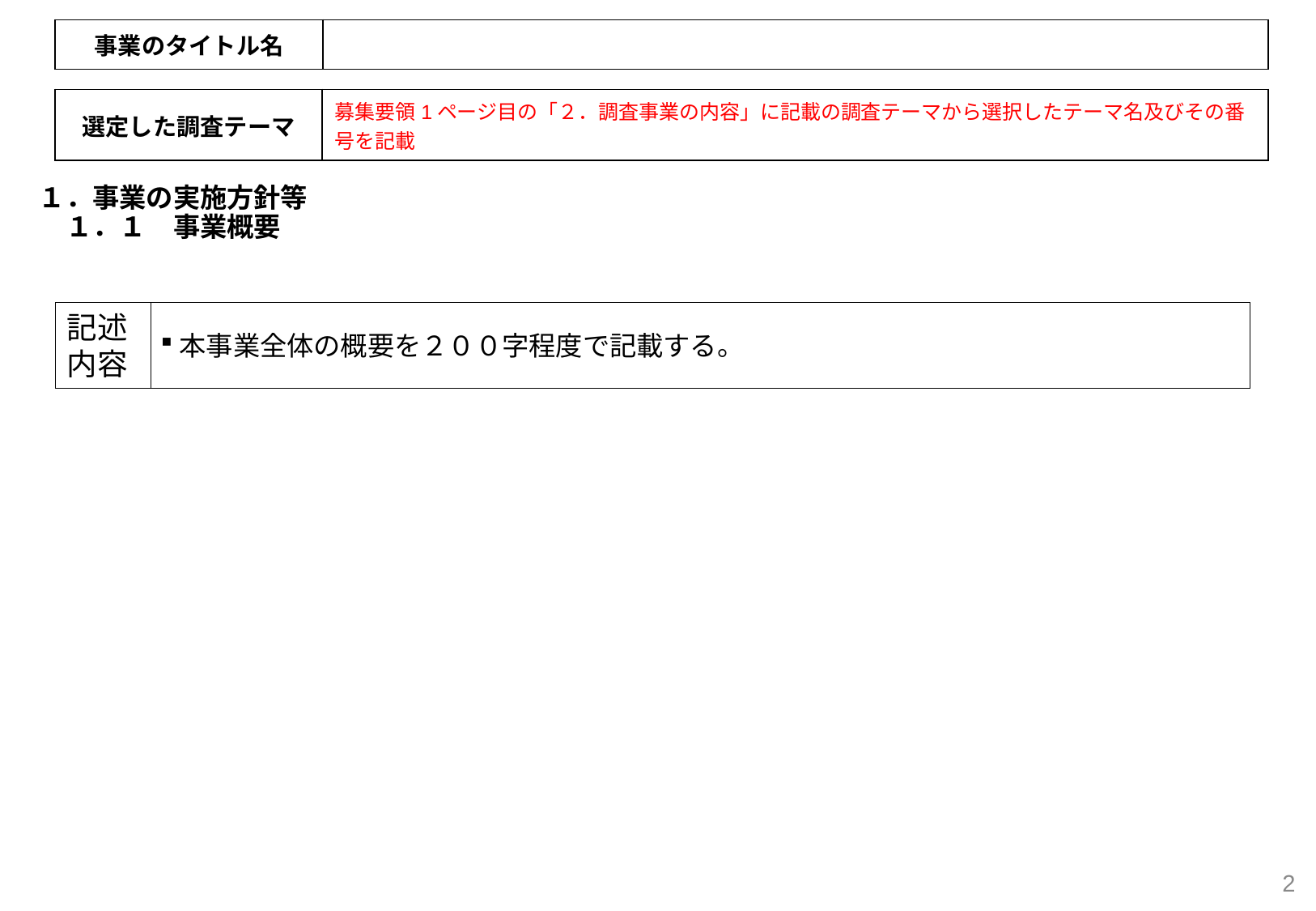

| 事業のタイトル名 |  |
| --- | --- |
| 選定した調査テーマ | 募集要領1ページ目の「２．調査事業の内容」に記載の調査テーマから選択したテーマ名及びその番号を記載 |
| --- | --- |
# １．事業の実施方針等 　１．１　事業概要
記述内容
本事業全体の概要を２００字程度で記載する。
2